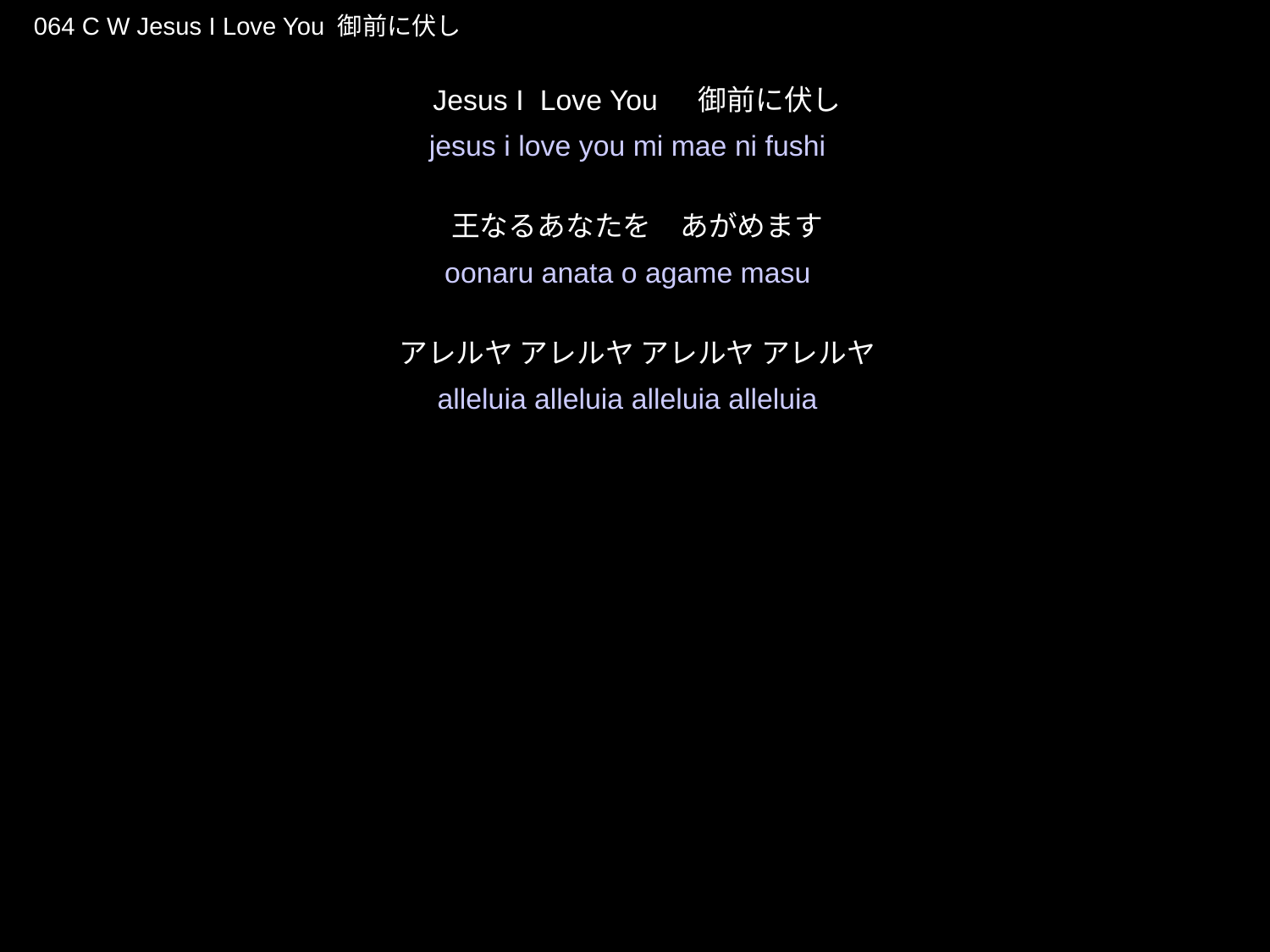

じーざすあいらぶゆー
★W
064 C W Jesus I Love You 御前に伏し
Jesus I  Love You　御前に伏し
王なるあなたを　あがめます
アレルヤ アレルヤ アレルヤ アレルヤ
★３
jesus i love you mi mae ni fushi
oonaru anata o agame masu
alleluia alleluia alleluia alleluia